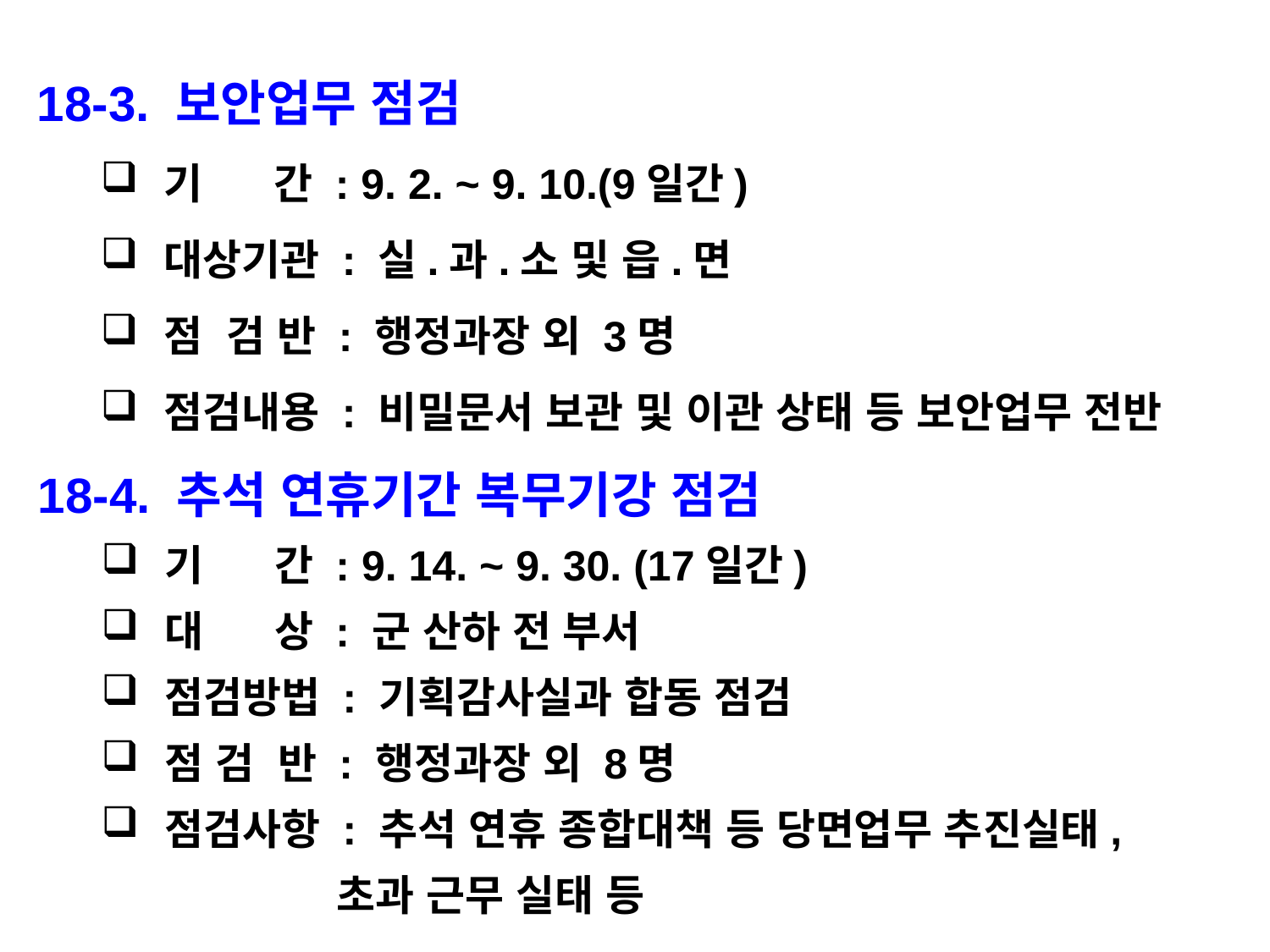

18-3. 보안업무 점검
기      간 : 9. 2. ~ 9. 10.(9일간)
대상기관 : 실.과.소 및 읍.면
점  검 반 : 행정과장 외 3명
점검내용 : 비밀문서 보관 및 이관 상태 등 보안업무 전반
18-4. 추석 연휴기간 복무기강 점검
기      간 : 9. 14. ~ 9. 30. (17일간)
대      상 : 군 산하 전 부서
점검방법 : 기획감사실과 합동 점검
점 검  반 : 행정과장 외 8명
점검사항 : 추석 연휴 종합대책 등 당면업무 추진실태,
                   초과 근무 실태 등